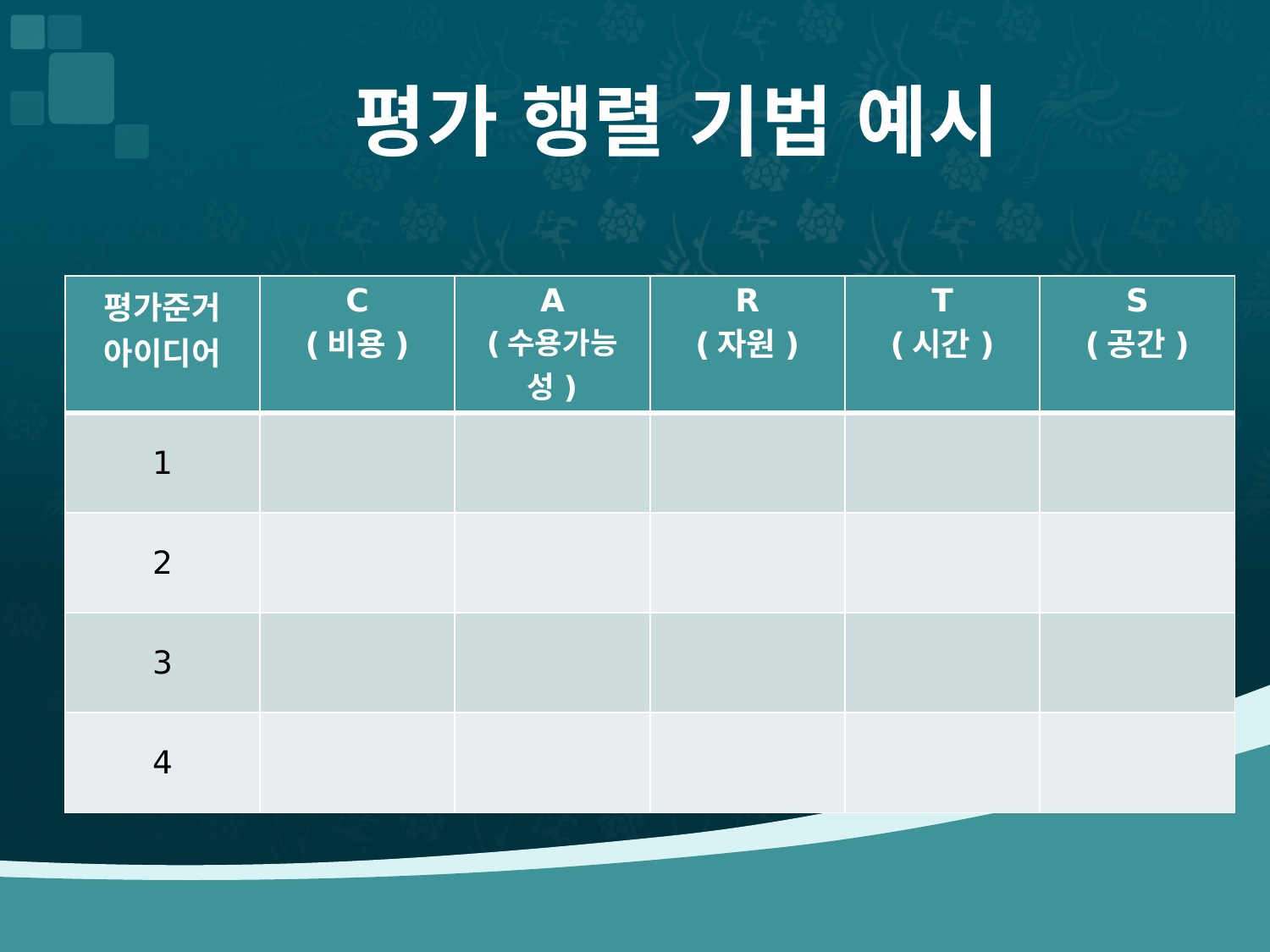

# 평가 행렬 기법 예시
| 평가준거 아이디어 | C (비용) | A (수용가능성) | R (자원) | T (시간) | S (공간) |
| --- | --- | --- | --- | --- | --- |
| 1 |  |  |  |  |  |
| 2 |  |  |  |  |  |
| 3 |  |  |  |  |  |
| 4 |  |  |  |  |  |